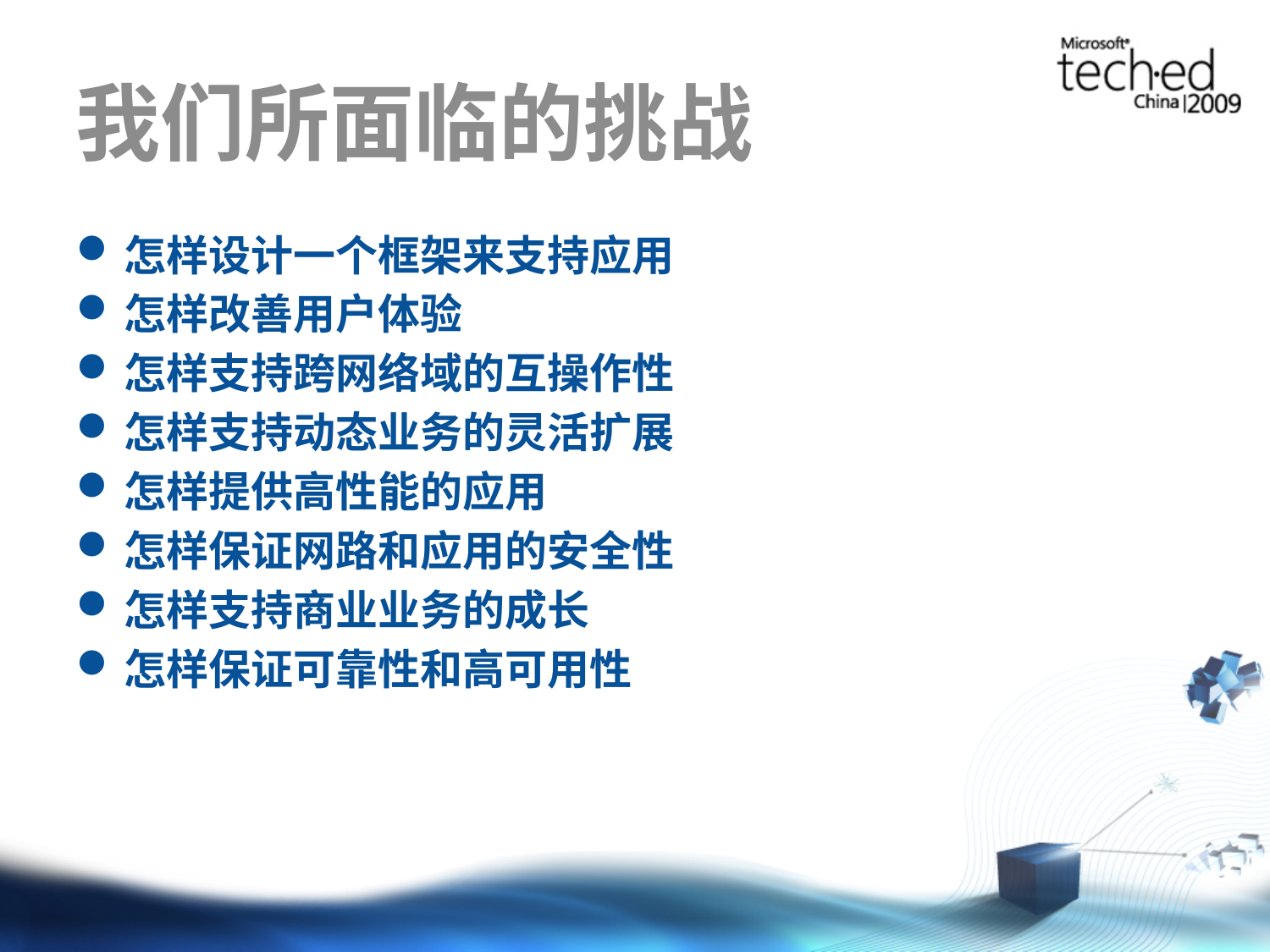

# 我们所面临的挑战
怎样设计一个框架来支持应用
怎样改善用户体验
怎样支持跨网络域的互操作性
怎样支持动态业务的灵活扩展
怎样提供高性能的应用
怎样保证网路和应用的安全性
怎样支持商业业务的成长
怎样保证可靠性和高可用性